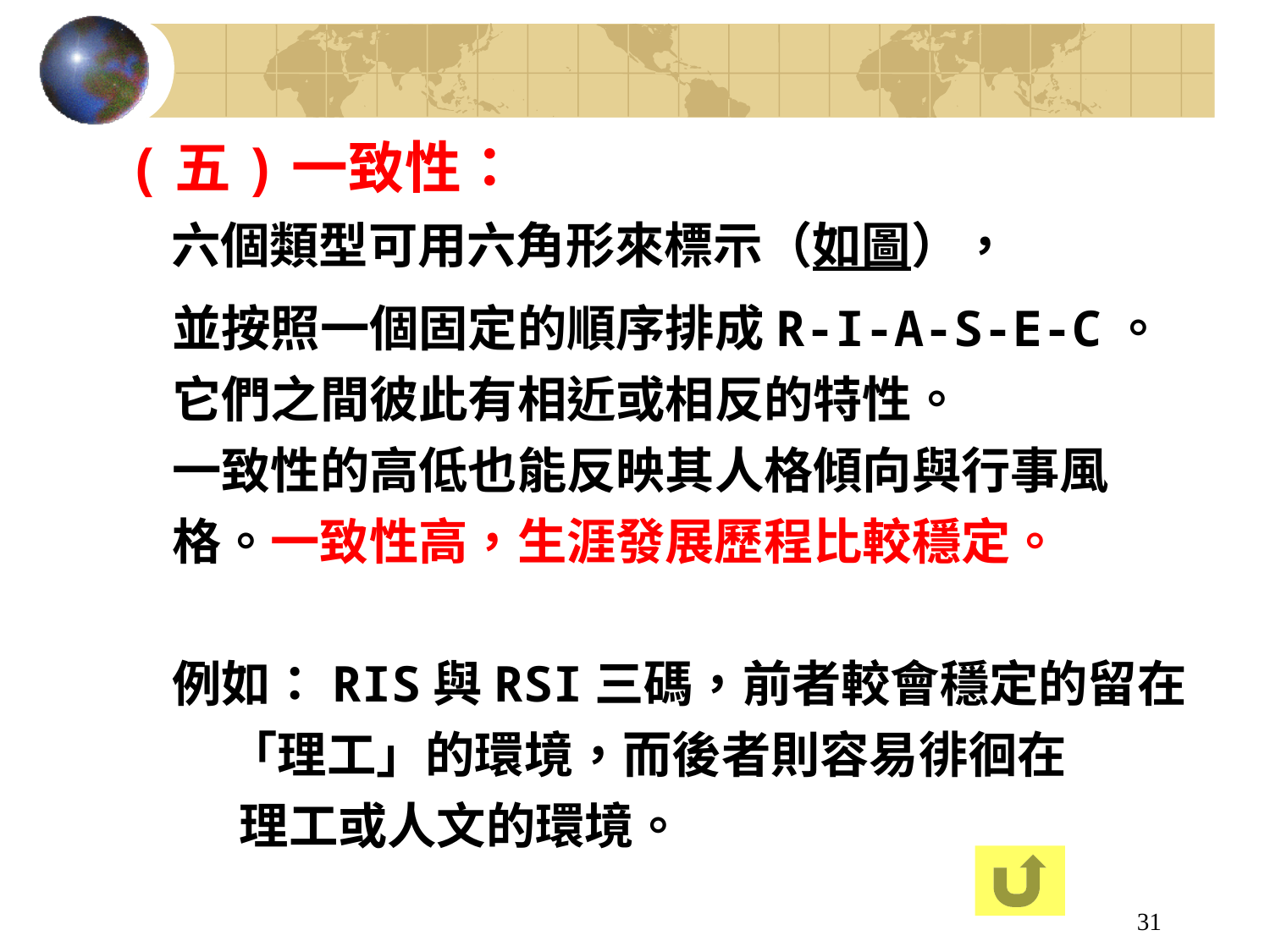

(五)一致性：
    六個類型可用六角形來標示（如圖），
    並按照一個固定的順序排成R-I-A-S-E-C。
    它們之間彼此有相近或相反的特性。
    一致性的高低也能反映其人格傾向與行事風
    格。一致性高，生涯發展歷程比較穩定。
    例如：RIS與RSI三碼，前者較會穩定的留在
         「理工」的環境，而後者則容易徘徊在
          理工或人文的環境。

31